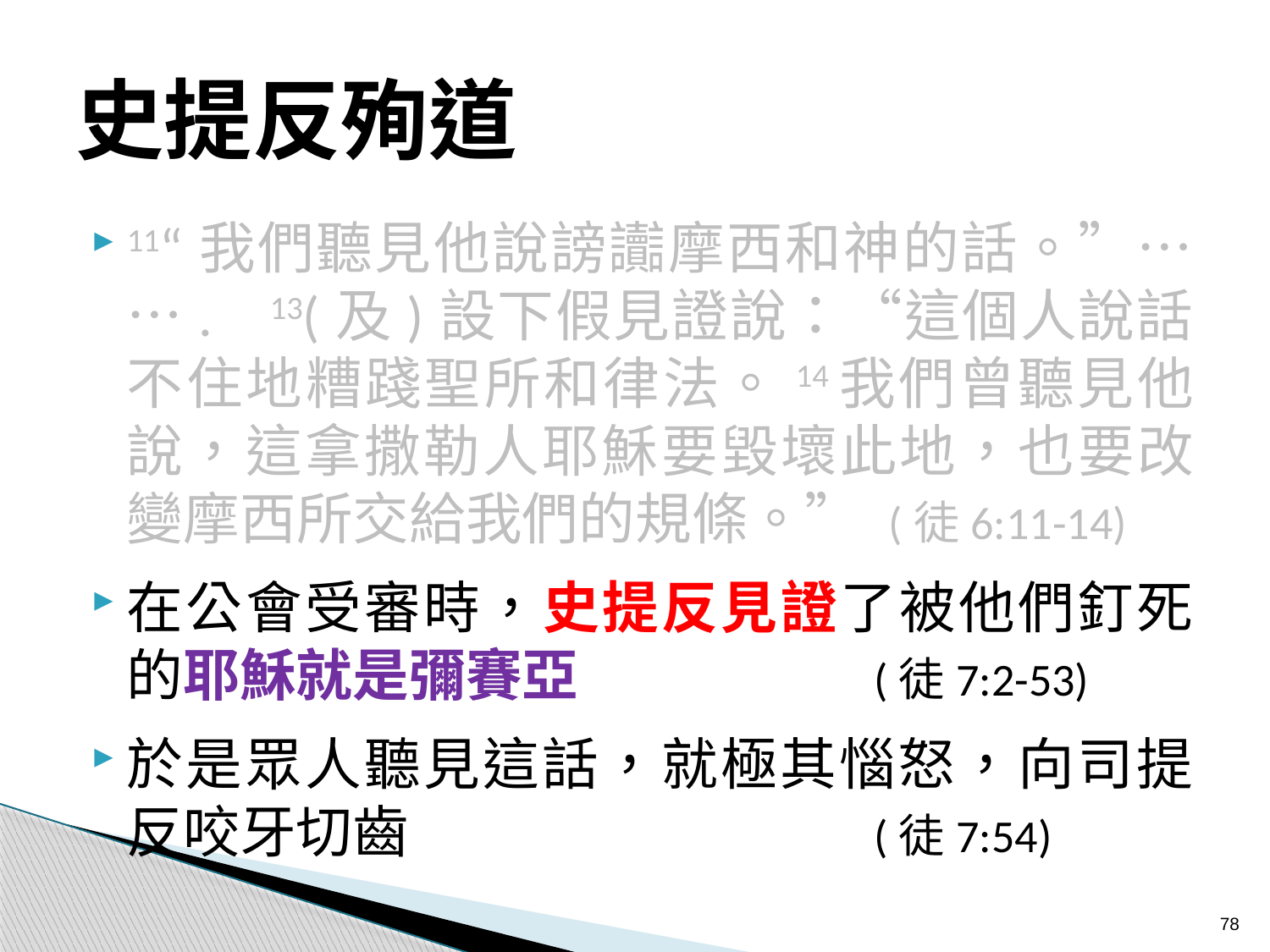

# 史提反殉道
11“我們聽見他說謗讟摩西和神的話。”…….    13(及)設下假見證說：“這個人說話不住地糟踐聖所和律法。14我們曾聽見他說，這拿撒勒人耶穌要毀壞此地，也要改變摩西所交給我們的規條。” 	(徒6:11-14)
在公會受審時，史提反見證了被他們釘死的耶穌就是彌賽亞	(徒7:2-53)
於是眾人聽見這話，就極其惱怒，向司提反咬牙切齒	(徒7:54)
78